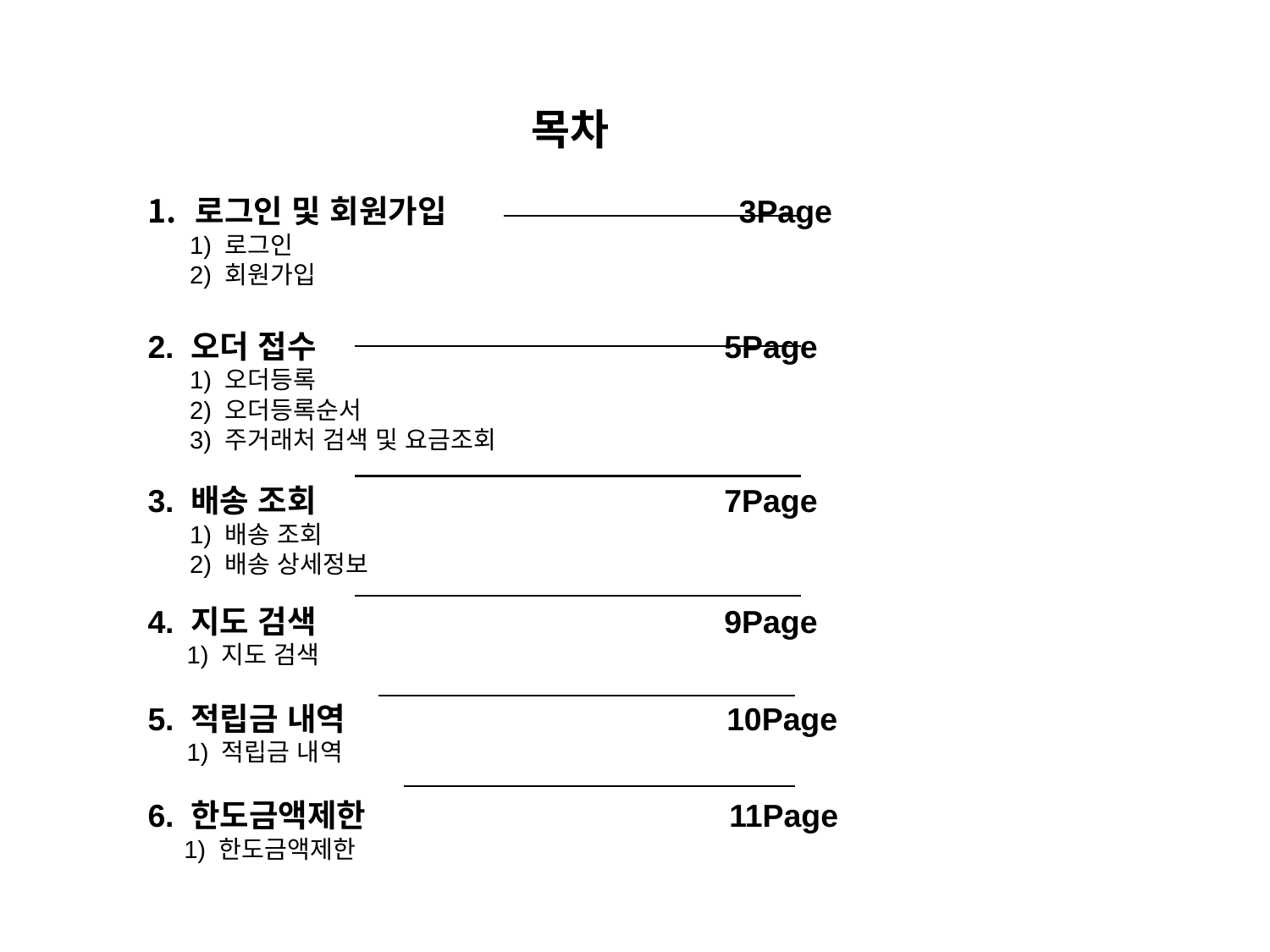

목차

로그인 및 회원가입                                3Page
      1) 로그인
      2) 회원가입

2. 오더 접수                                             5Page
      1) 오더등록
      2) 오더등록순서
      3) 주거래처 검색 및 요금조회

3. 배송 조회                                             7Page
      1) 배송 조회
      2) 배송 상세정보

4. 지도 검색                                             9Page
        1) 지도 검색

5. 적립금 내역                                          10Page
        1) 적립금 내역

6. 한도금액제한                                        11Page
         1) 한도금액제한